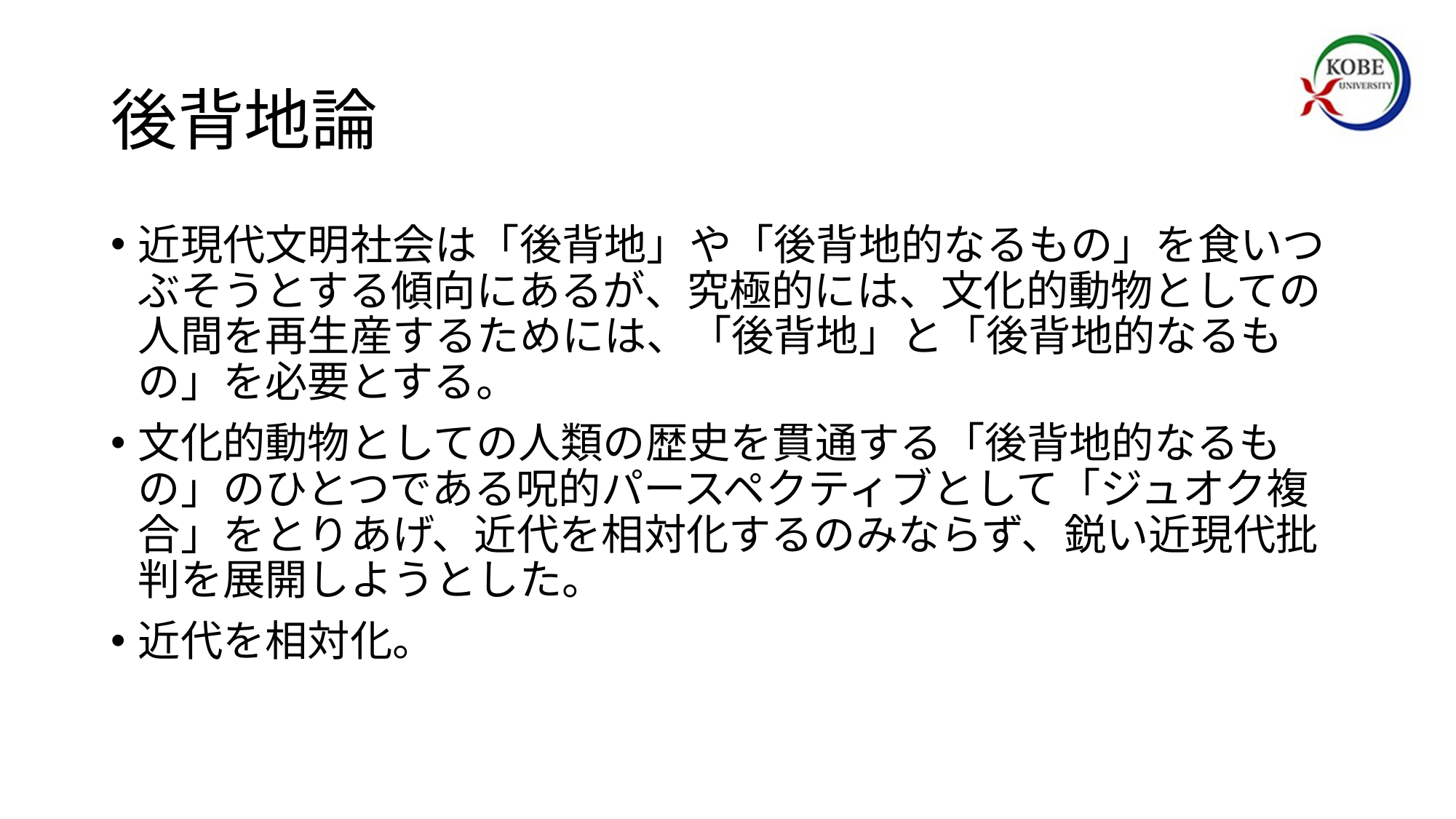

# 後背地論
近現代文明社会は「後背地」や「後背地的なるもの」を食いつぶそうとする傾向にあるが、究極的には、文化的動物としての人間を再生産するためには、「後背地」と「後背地的なるもの」を必要とする。
文化的動物としての人類の歴史を貫通する「後背地的なるもの」のひとつである呪的パースペクティブとして「ジュオク複合」をとりあげ、近代を相対化するのみならず、鋭い近現代批判を展開しようとした。
近代を相対化。